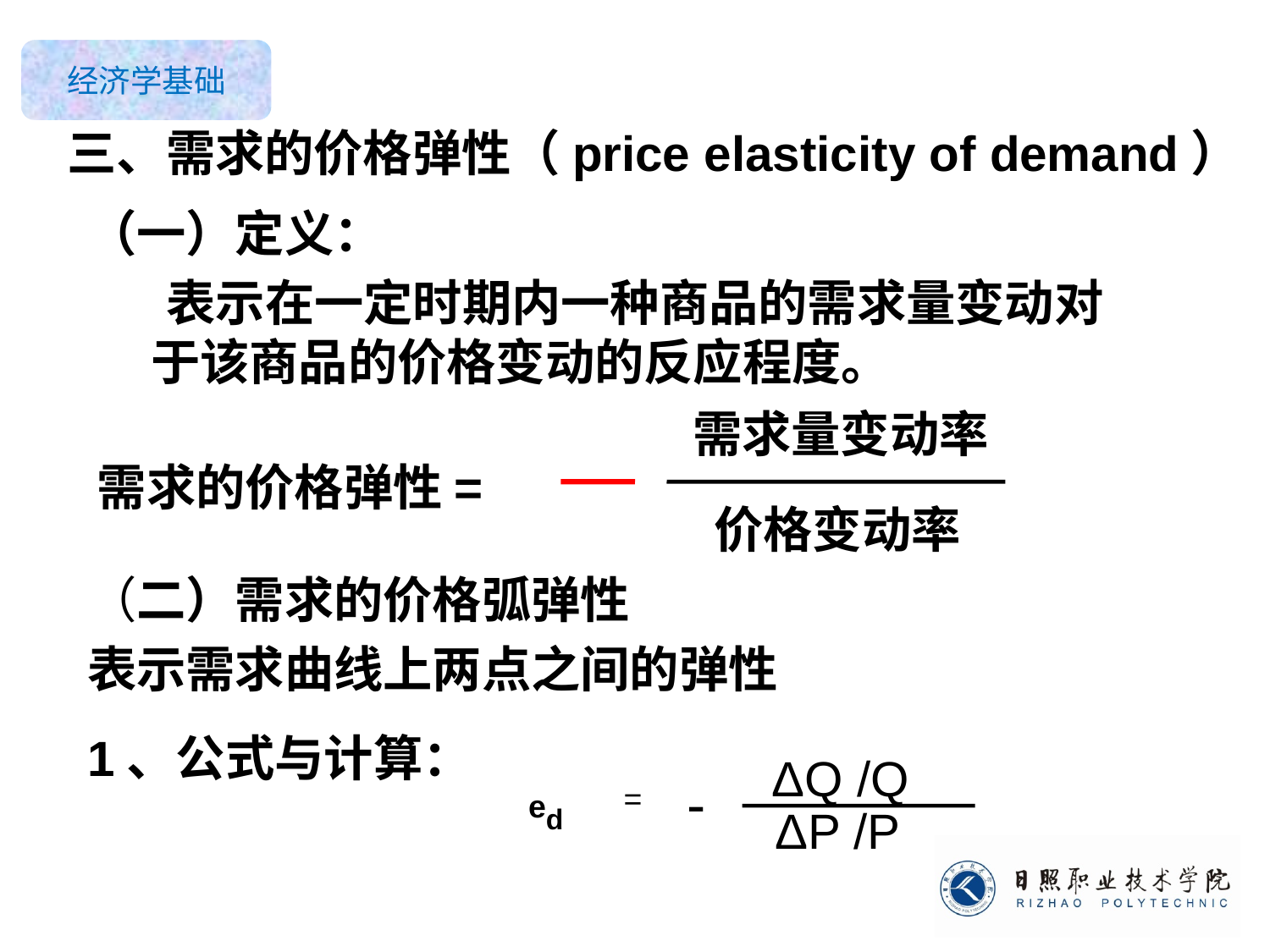

三、需求的价格弹性（price elasticity of demand）
（一）定义：
      表示在一定时期内一种商品的需求量变动对于该商品的价格变动的反应程度。
    需求量变动率
需求的价格弹性=

    价格变动率
（二）需求的价格弧弹性
表示需求曲线上两点之间的弹性
1、公式与计算：
ΔQ /Q
ed
-
=
 ΔP /P